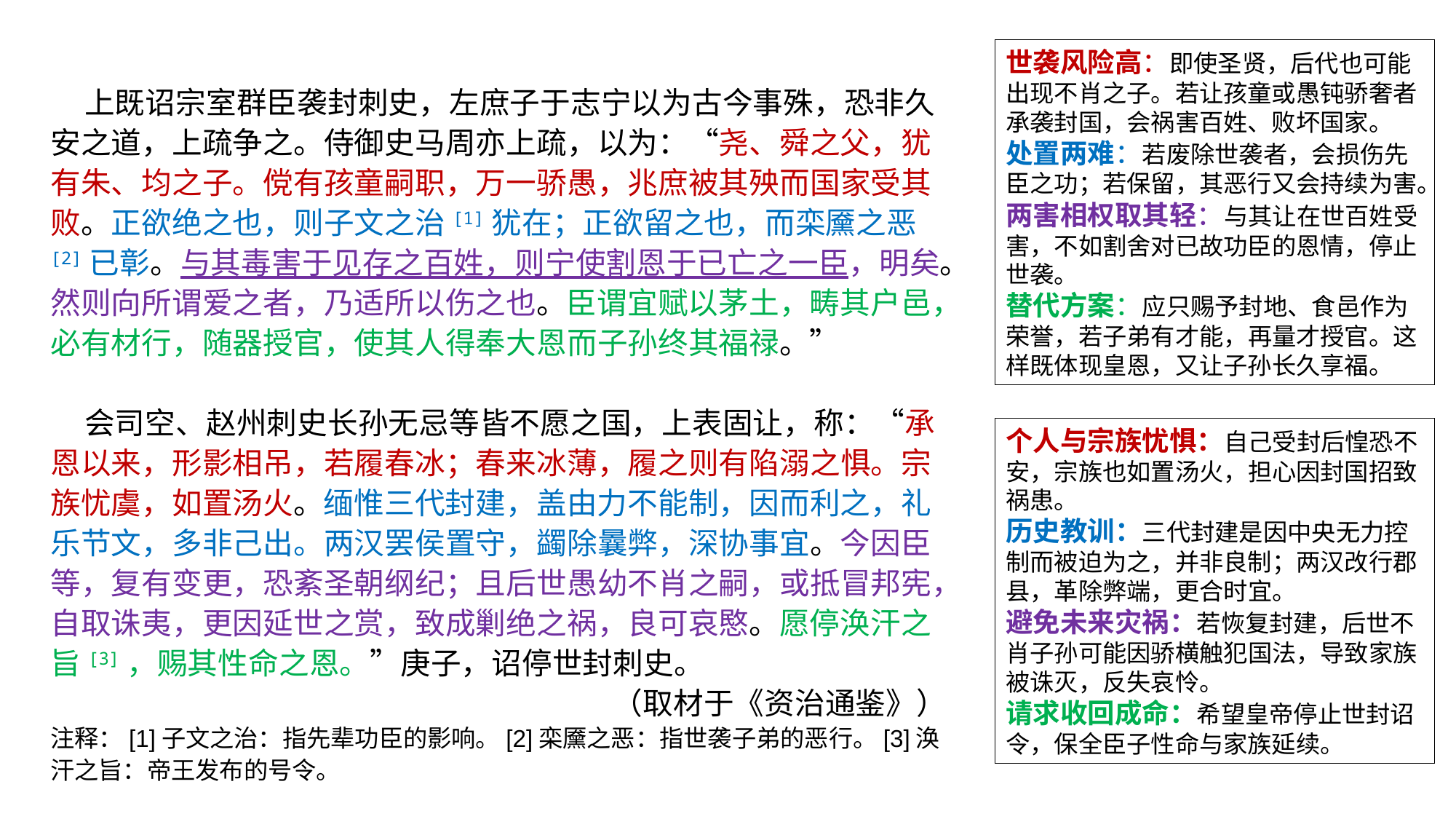

世袭风险高：即使圣贤，后代也可能出现不肖之子。若让孩童或愚钝骄奢者承袭封国，会祸害百姓、败坏国家。
处置两难：若废除世袭者，会损伤先臣之功；若保留，其恶行又会持续为害。
两害相权取其轻：与其让在世百姓受害，不如割舍对已故功臣的恩情，停止世袭。
替代方案：应只赐予封地、食邑作为荣誉，若子弟有才能，再量才授官。这样既体现皇恩，又让子孙长久享福。
    上既诏宗室群臣袭封刺史，左庶子于志宁以为古今事殊，恐非久安之道，上疏争之。侍御史马周亦上疏，以为：“尧、舜之父，犹有朱、均之子。傥有孩童嗣职，万一骄愚，兆庶被其殃而国家受其败。正欲绝之也，则子文之治[1]犹在；正欲留之也，而栾黡之恶[2]已彰。与其毒害于见存之百姓，则宁使割恩于已亡之一臣，明矣。然则向所谓爱之者，乃适所以伤之也。臣谓宜赋以茅土，畴其户邑，必有材行，随器授官，使其人得奉大恩而子孙终其福禄。”

    会司空、赵州刺史长孙无忌等皆不愿之国，上表固让，称：“承恩以来，形影相吊，若履春冰；春来冰薄，履之则有陷溺之惧。宗族忧虞，如置汤火。缅惟三代封建，盖由力不能制，因而利之，礼乐节文，多非己出。两汉罢侯置守，蠲除曩弊，深协事宜。今因臣等，复有变更，恐紊圣朝纲纪；且后世愚幼不肖之嗣，或抵冒邦宪，自取诛夷，更因延世之赏，致成剿绝之祸，良可哀愍。愿停涣汗之旨[3]，赐其性命之恩。”庚子，诏停世封刺史。
（取材于《资治通鉴》）
注释：[1]子文之治：指先辈功臣的影响。[2]栾黡之恶：指世袭子弟的恶行。[3]涣汗之旨：帝王发布的号令。
个人与宗族忧惧：自己受封后惶恐不安，宗族也如置汤火，担心因封国招致祸患。
历史教训：三代封建是因中央无力控制而被迫为之，并非良制；两汉改行郡县，革除弊端，更合时宜。
避免未来灾祸：若恢复封建，后世不肖子孙可能因骄横触犯国法，导致家族被诛灭，反失哀怜。
请求收回成命：希望皇帝停止世封诏令，保全臣子性命与家族延续。